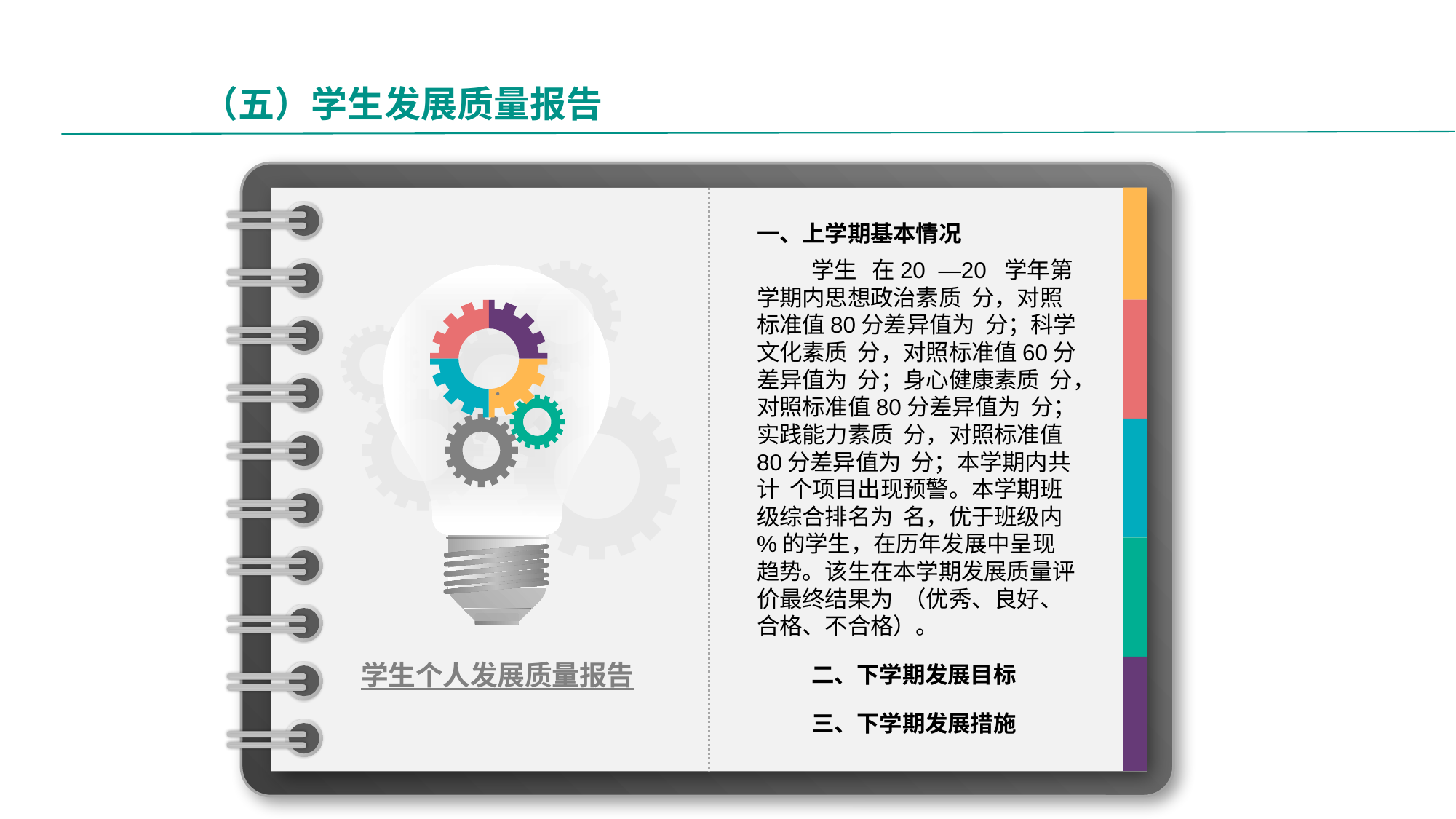

（五）学生发展质量报告

一、上学期基本情况
学生   在20  —20  学年第  学期内思想政治素质  分，对照标准值80分差异值为  分；科学文化素质  分，对照标准值60分差异值为  分；身心健康素质  分，对照标准值80分差异值为  分；实践能力素质  分，对照标准值80分差异值为  分；本学期内共计  个项目出现预警。本学期班级综合排名为  名，优于班级内  %的学生，在历年发展中呈现  趋势。该生在本学期发展质量评价最终结果为  （优秀、良好、合格、不合格）。
二、下学期发展目标
三、下学期发展措施

学生个人发展质量报告